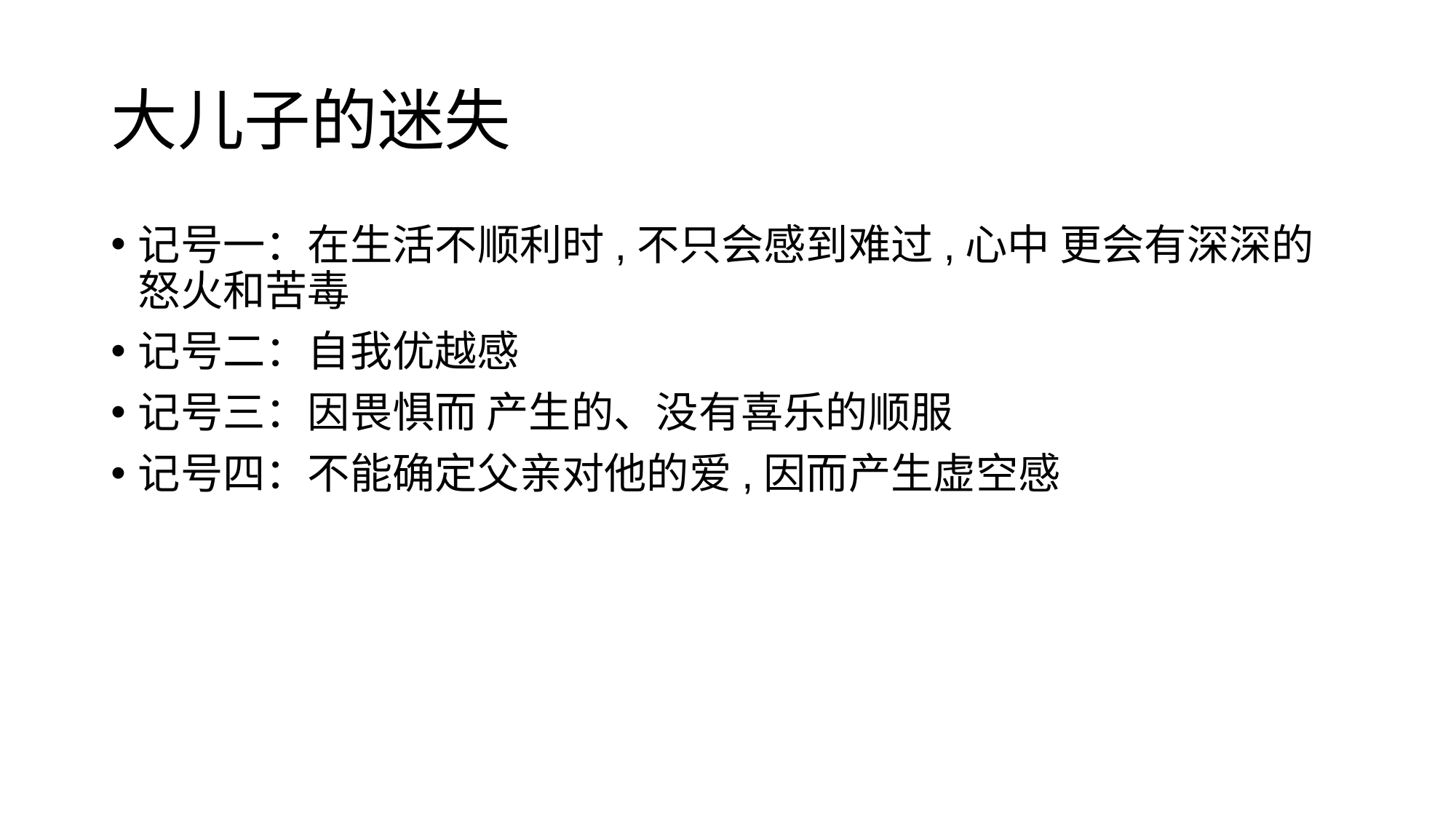

# 大儿子的迷失
记号一：在生活不顺利时,不只会感到难过,心中 更会有深深的怒火和苦毒
记号二：自我优越感
记号三：因畏惧而 产生的、没有喜乐的顺服
记号四：不能确定父亲对他的爱,因而产生虚空感